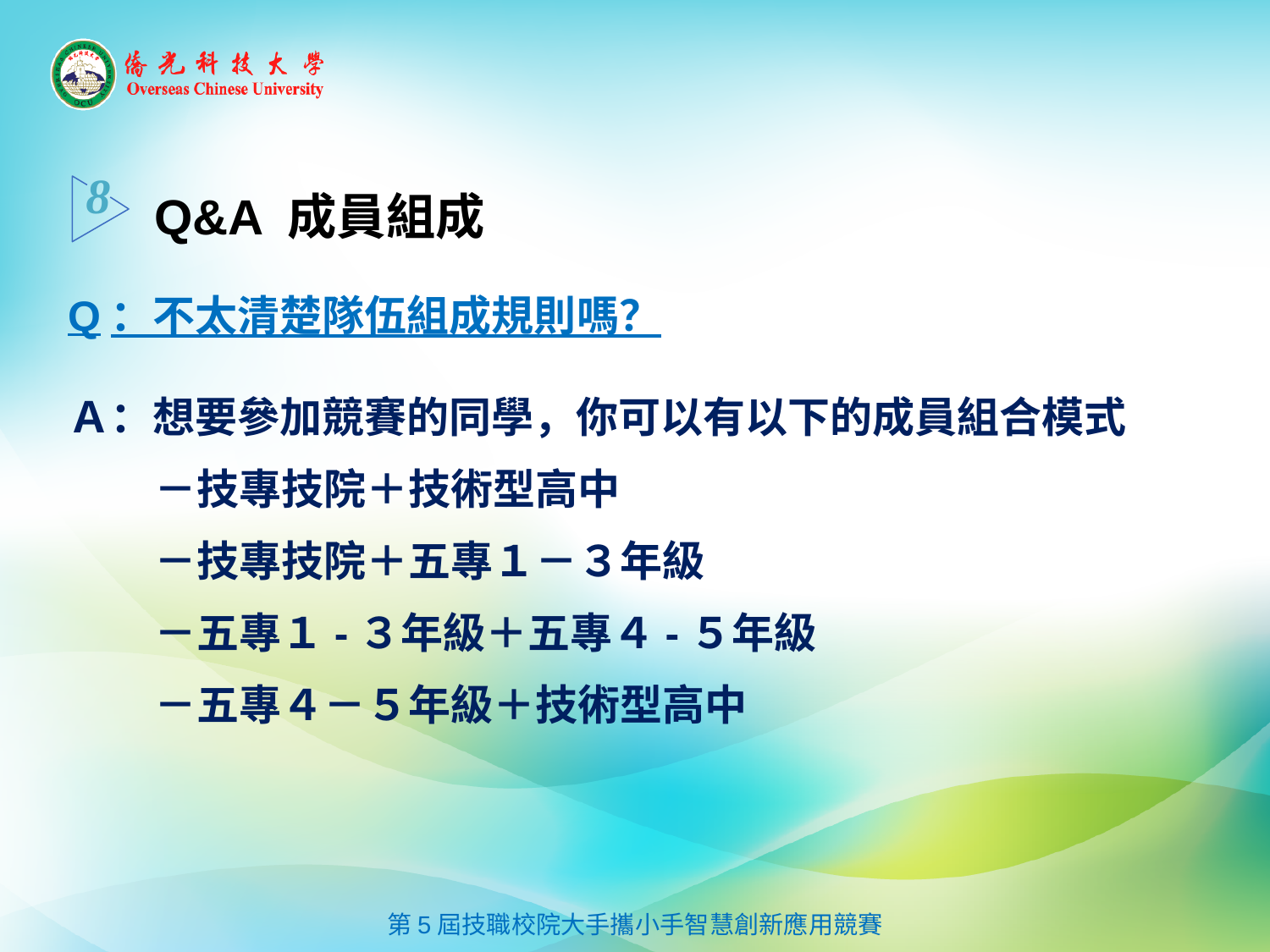

8

Q&A 成員組成
Q：不太清楚隊伍組成規則嗎？

Ａ：想要參加競賽的同學，你可以有以下的成員組合模式
－技專技院＋技術型高中
－技專技院＋五專１－３年級
－五專１-３年級＋五專４-５年級
－五專４－５年級＋技術型高中